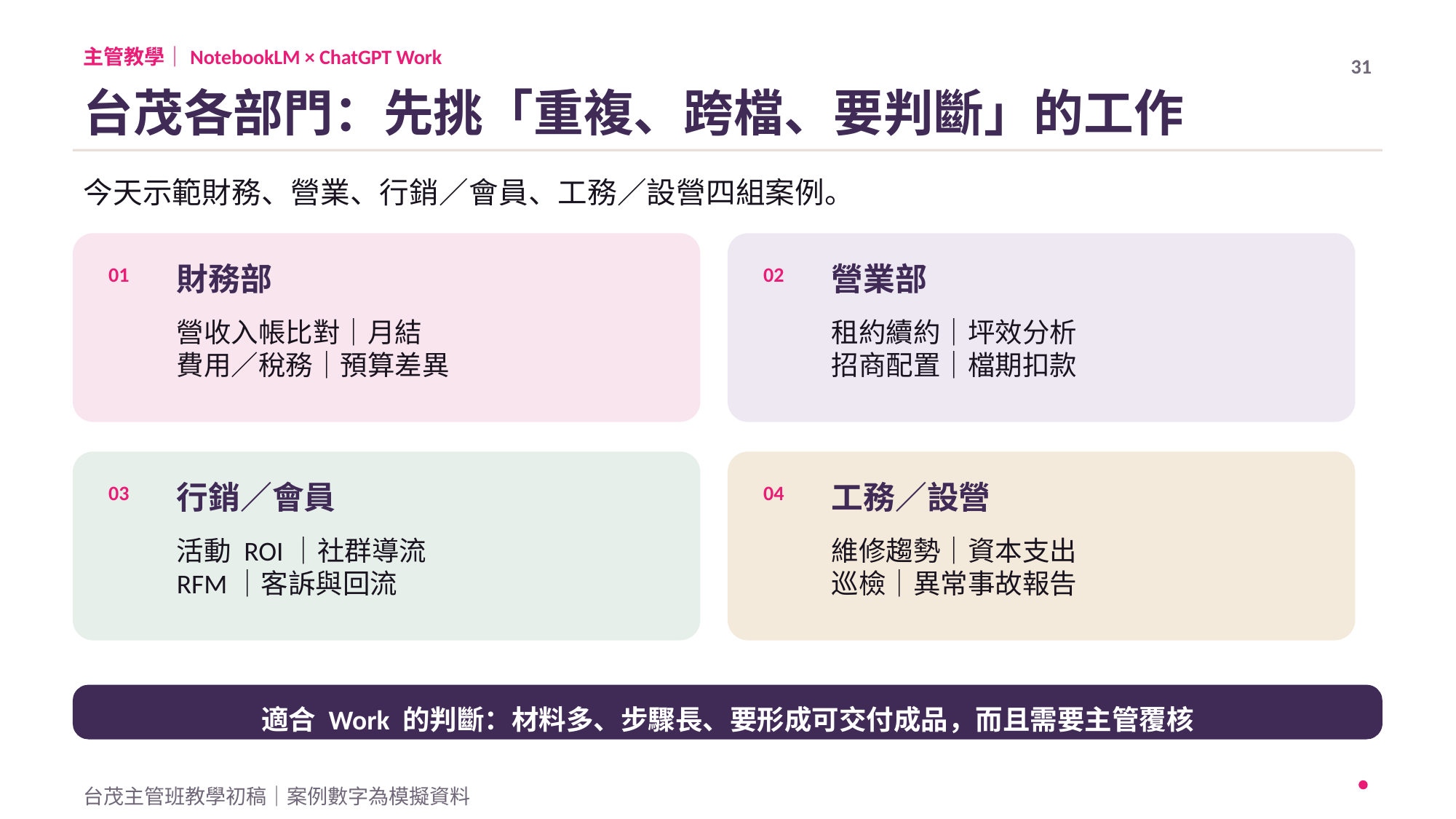

主管教學｜NotebookLM × ChatGPT Work
31
台茂各部門：先挑「重複、跨檔、要判斷」的工作

今天示範財務、營業、行銷／會員、工務／設營四組案例。

財務部
營業部
01
02
營收入帳比對｜月結
費用／稅務｜預算差異
租約續約｜坪效分析
招商配置｜檔期扣款

行銷／會員
工務／設營
03
04
活動 ROI｜社群導流
RFM｜客訴與回流
維修趨勢｜資本支出
巡檢｜異常事故報告

適合 Work 的判斷：材料多、步驟長、要形成可交付成品，而且需要主管覆核
台茂主管班教學初稿｜案例數字為模擬資料